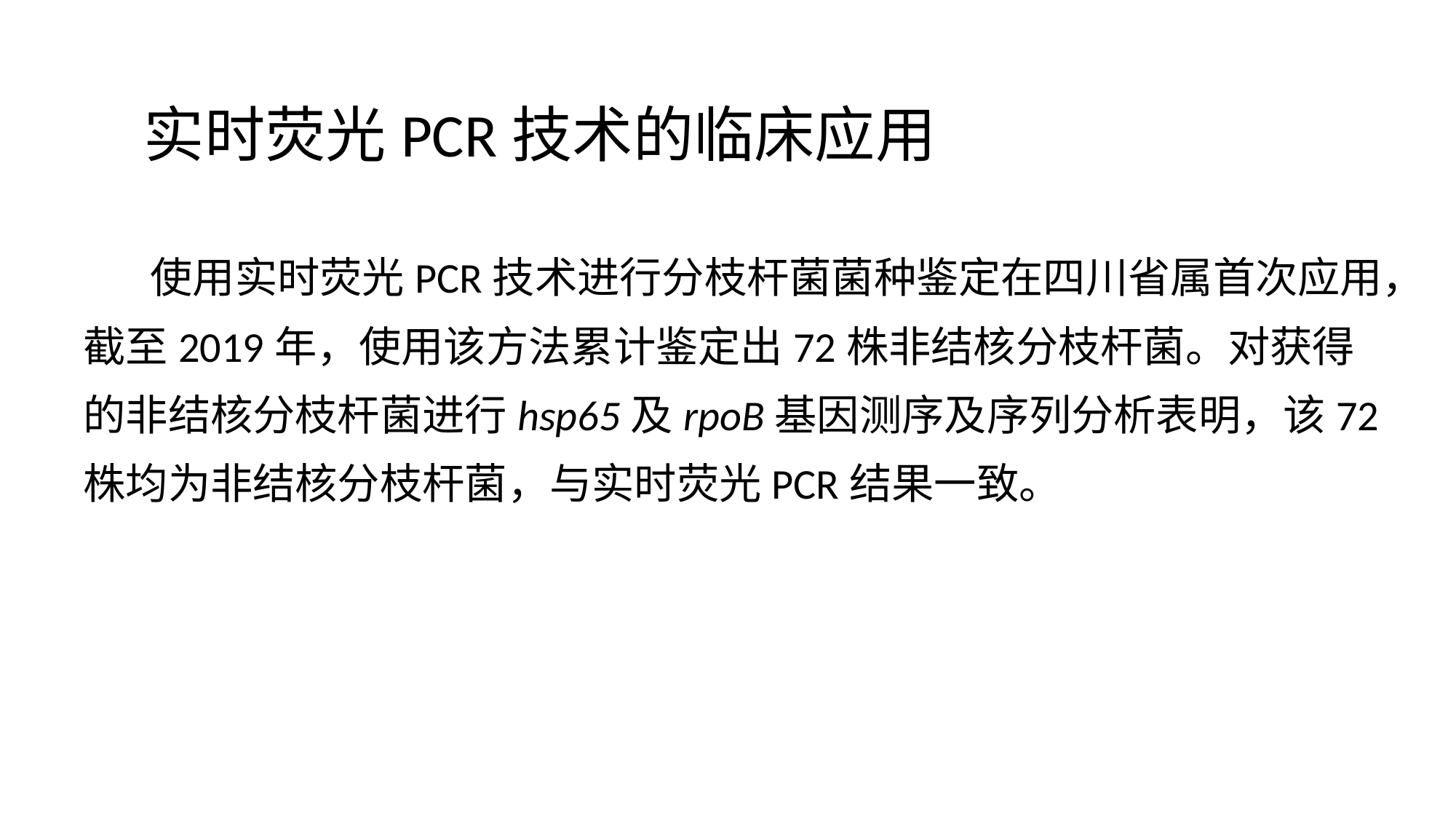

实时荧光PCR技术的临床应用
      使用实时荧光PCR技术进行分枝杆菌菌种鉴定在四川省属首次应用，截至2019年，使用该方法累计鉴定出72株非结核分枝杆菌。对获得的非结核分枝杆菌进行hsp65及rpoB基因测序及序列分析表明，该72株均为非结核分枝杆菌，与实时荧光PCR结果一致。